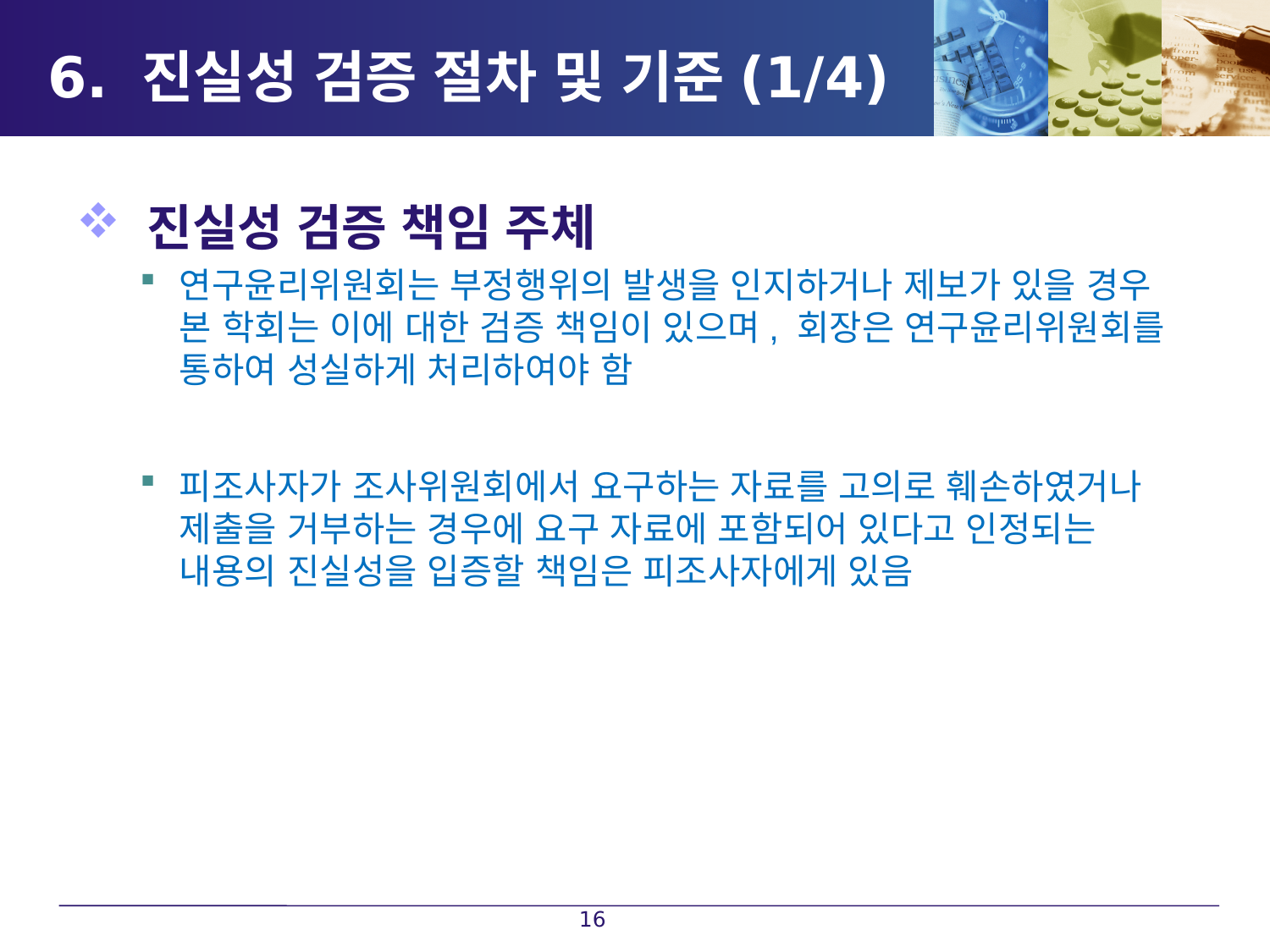

# 6. 진실성 검증 절차 및 기준(1/4)
 진실성 검증 책임 주체
연구윤리위원회는 부정행위의 발생을 인지하거나 제보가 있을 경우 본 학회는 이에 대한 검증 책임이 있으며, 회장은 연구윤리위원회를 통하여 성실하게 처리하여야 함

피조사자가 조사위원회에서 요구하는 자료를 고의로 훼손하였거나 제출을 거부하는 경우에 요구 자료에 포함되어 있다고 인정되는 내용의 진실성을 입증할 책임은 피조사자에게 있음

16